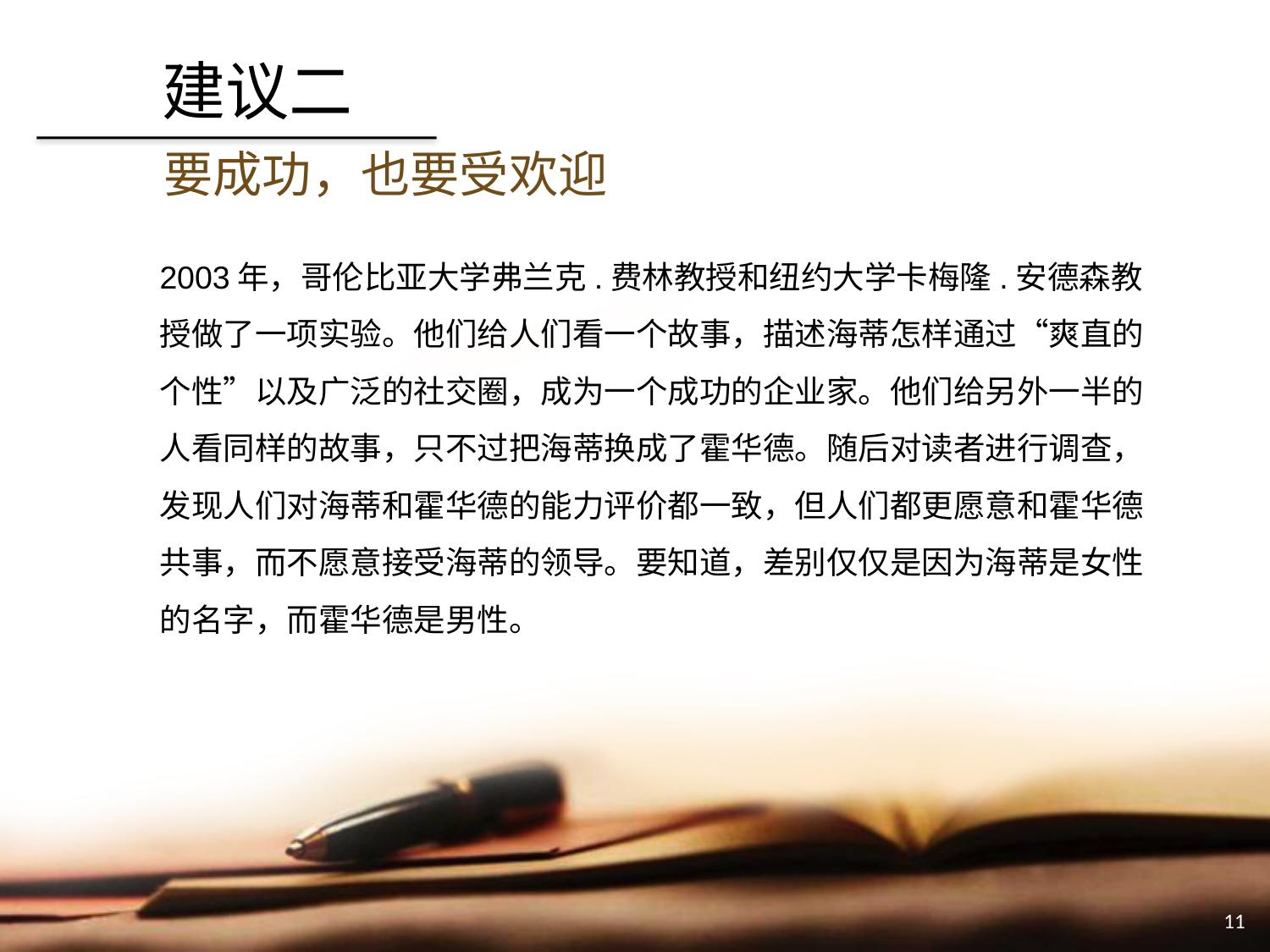

建议二

要成功，也要受欢迎
2003年，哥伦比亚大学弗兰克.费林教授和纽约大学卡梅隆.安德森教授做了一项实验。他们给人们看一个故事，描述海蒂怎样通过“爽直的个性”以及广泛的社交圈，成为一个成功的企业家。他们给另外一半的人看同样的故事，只不过把海蒂换成了霍华德。随后对读者进行调查，发现人们对海蒂和霍华德的能力评价都一致，但人们都更愿意和霍华德共事，而不愿意接受海蒂的领导。要知道，差别仅仅是因为海蒂是女性的名字，而霍华德是男性。